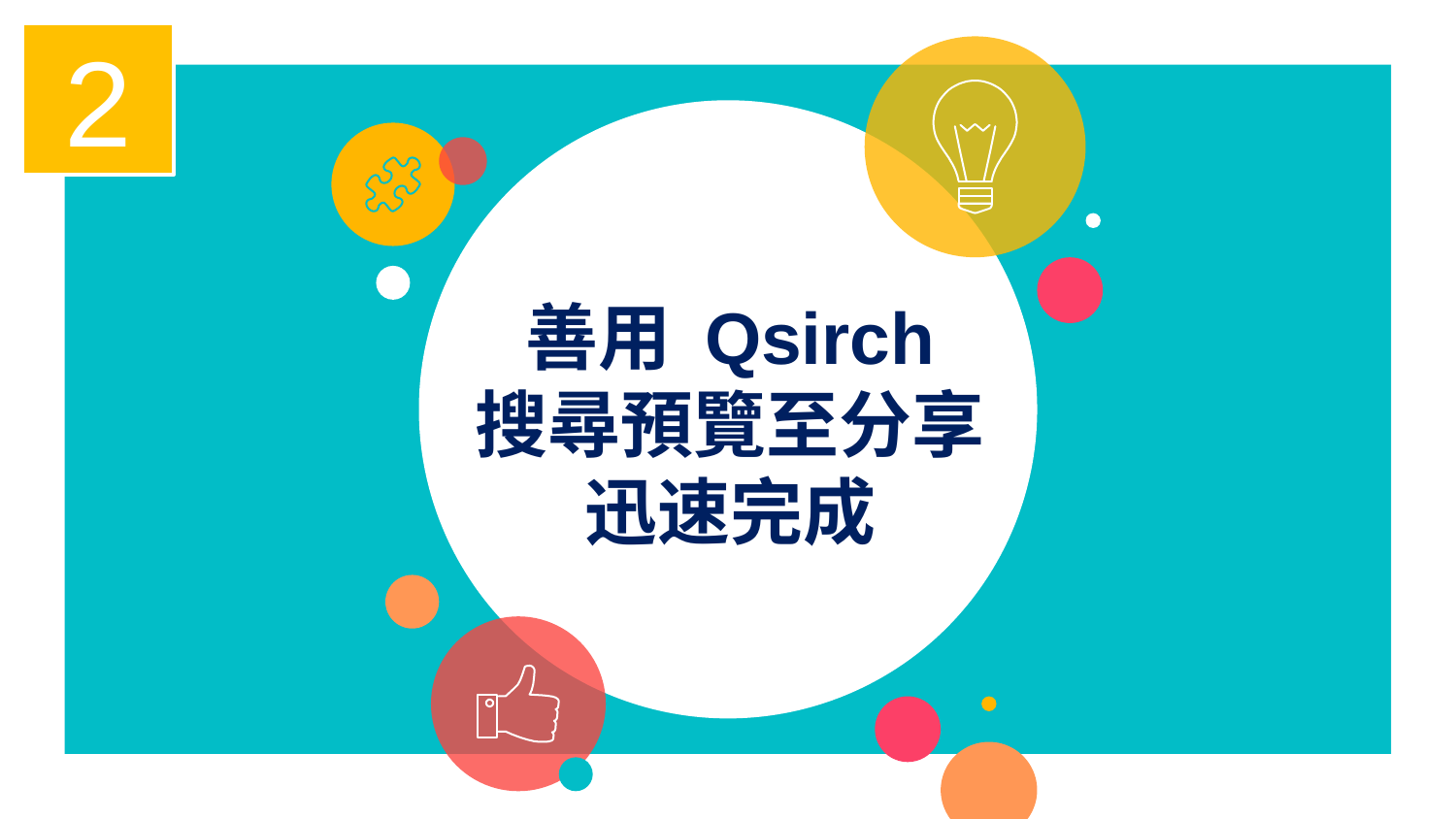

2
# 善用 Qsirch 搜尋預覽至分享 迅速完成
12